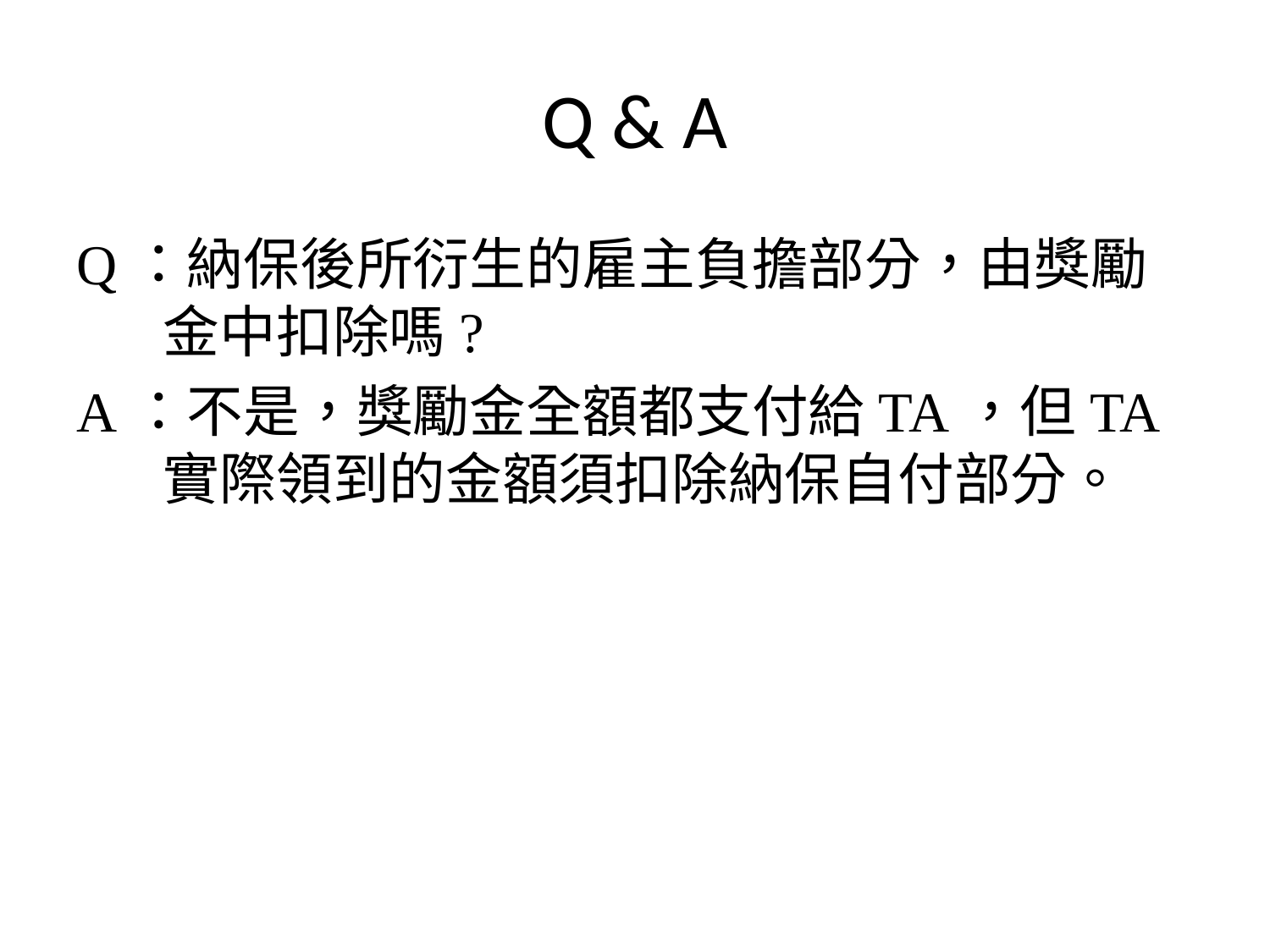

# Q & A
Q：納保後所衍生的雇主負擔部分，由獎勵金中扣除嗎?
A：不是，獎勵金全額都支付給TA，但TA實際領到的金額須扣除納保自付部分。